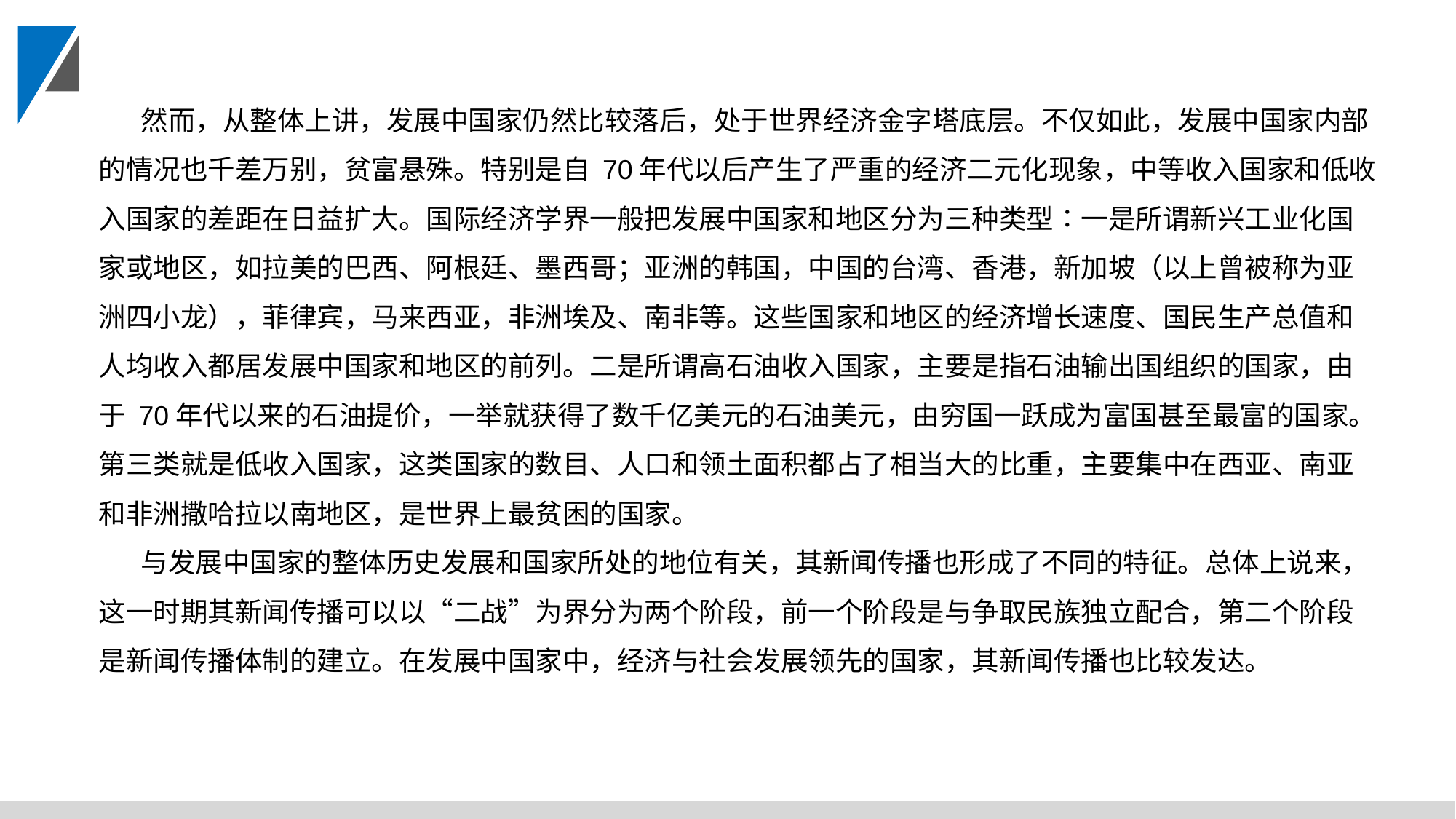

然而，从整体上讲，发展中国家仍然比较落后，处于世界经济金字塔底层。不仅如此，发展中国家内部的情况也千差万别，贫富悬殊。特别是自 70年代以后产生了严重的经济二元化现象，中等收入国家和低收入国家的差距在日益扩大。国际经济学界一般把发展中国家和地区分为三种类型∶一是所谓新兴工业化国家或地区，如拉美的巴西、阿根廷、墨西哥；亚洲的韩国，中国的台湾、香港，新加坡（以上曾被称为亚洲四小龙），菲律宾，马来西亚，非洲埃及、南非等。这些国家和地区的经济增长速度、国民生产总值和人均收入都居发展中国家和地区的前列。二是所谓高石油收入国家，主要是指石油输出国组织的国家，由于 70年代以来的石油提价，一举就获得了数千亿美元的石油美元，由穷国一跃成为富国甚至最富的国家。第三类就是低收入国家，这类国家的数目、人口和领土面积都占了相当大的比重，主要集中在西亚、南亚和非洲撒哈拉以南地区，是世界上最贫困的国家。
与发展中国家的整体历史发展和国家所处的地位有关，其新闻传播也形成了不同的特征。总体上说来，这一时期其新闻传播可以以“二战”为界分为两个阶段，前一个阶段是与争取民族独立配合，第二个阶段是新闻传播体制的建立。在发展中国家中，经济与社会发展领先的国家，其新闻传播也比较发达。